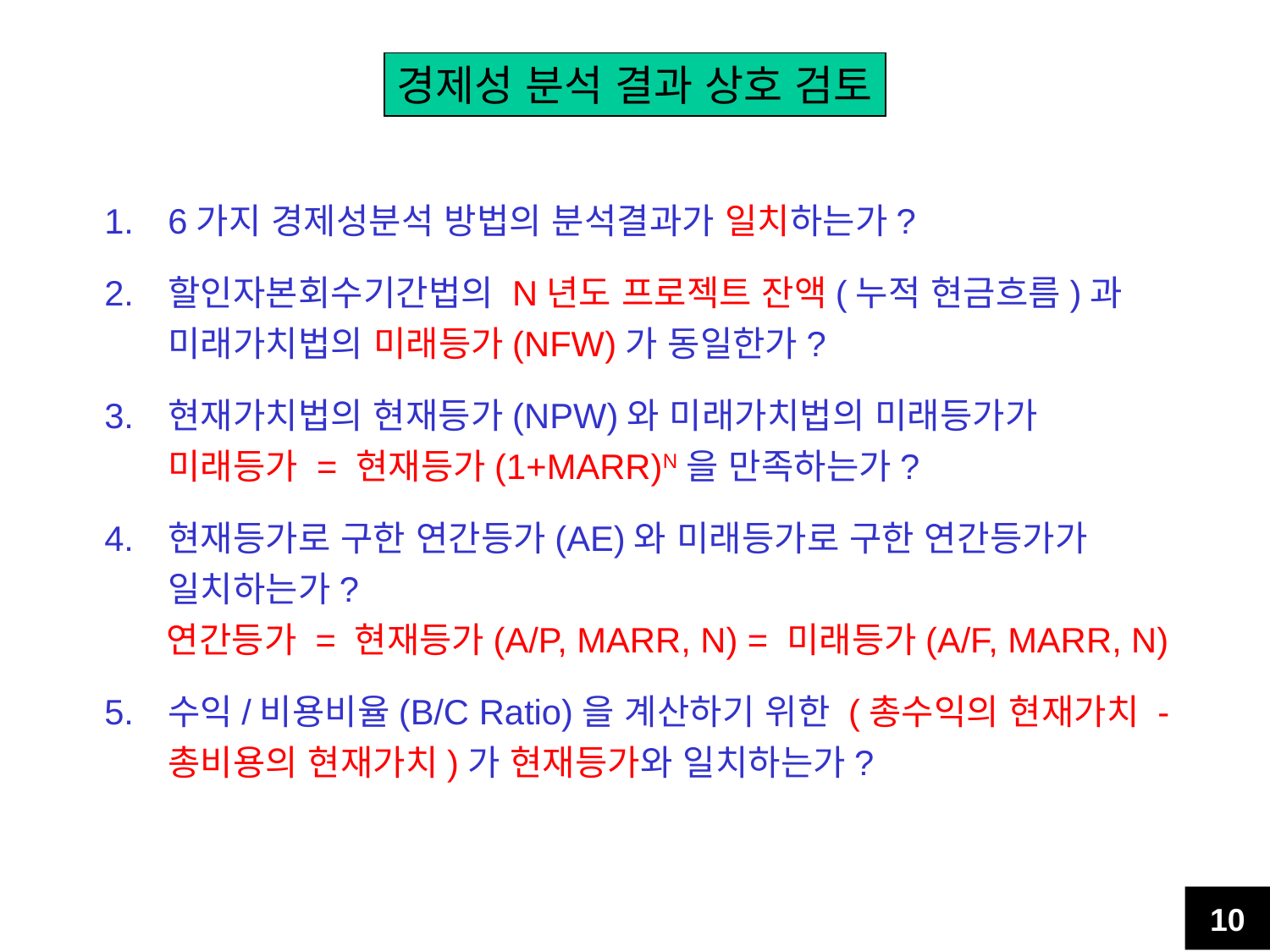

경제성 분석 결과 상호 검토
6가지 경제성분석 방법의 분석결과가 일치하는가?
할인자본회수기간법의 N년도 프로젝트 잔액(누적 현금흐름)과 미래가치법의 미래등가(NFW)가 동일한가?
현재가치법의 현재등가(NPW)와 미래가치법의 미래등가가 미래등가 = 현재등가(1+MARR)N을 만족하는가?
현재등가로 구한 연간등가(AE)와 미래등가로 구한 연간등가가 일치하는가?
연간등가 = 현재등가(A/P, MARR, N) = 미래등가(A/F, MARR, N)
수익/비용비율(B/C Ratio)을 계산하기 위한 (총수익의 현재가치 - 총비용의 현재가치)가 현재등가와 일치하는가?
10